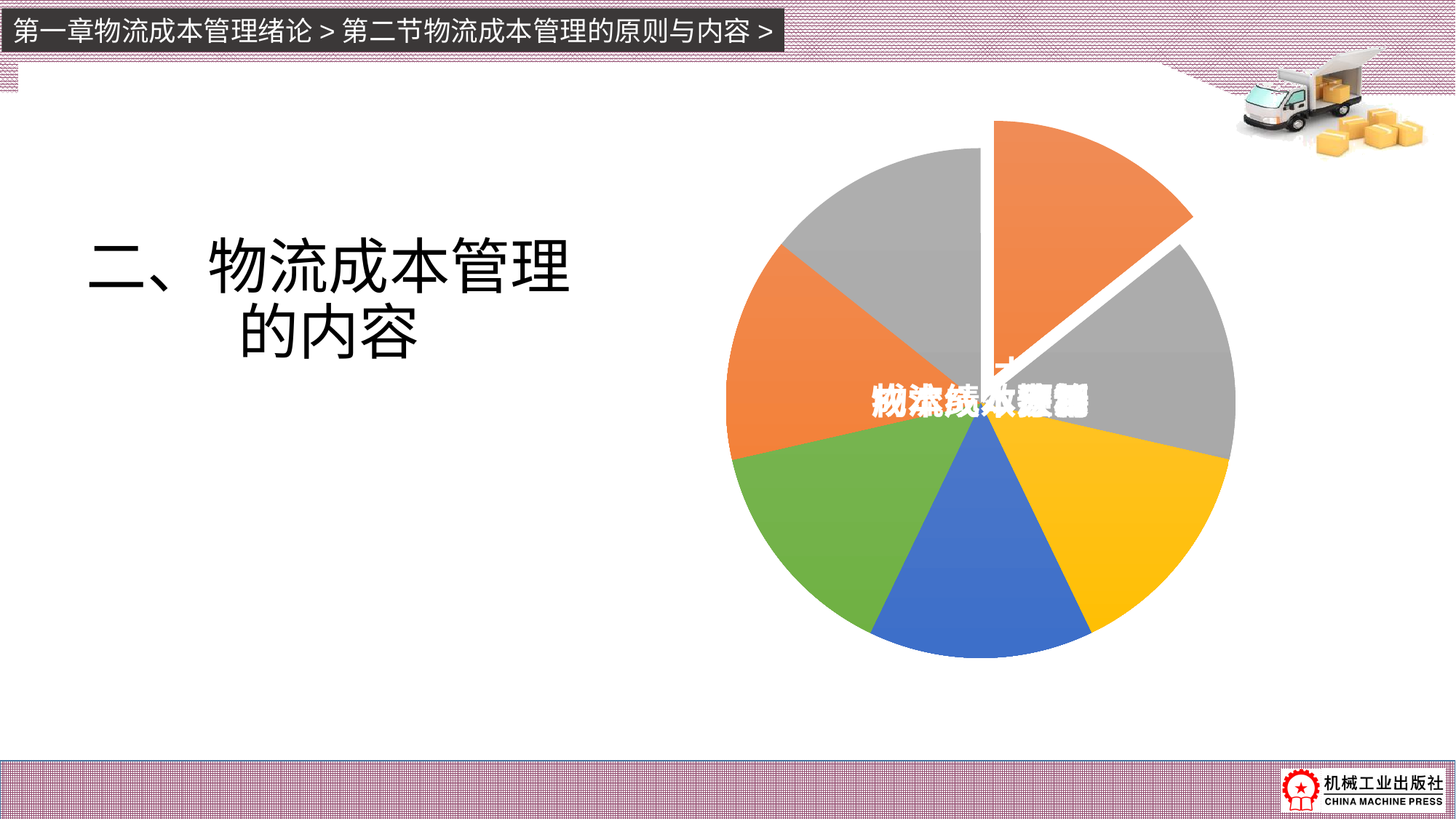

第一章物流成本管理绪论>第二节物流成本管理的原则与内容>
物流成本核算
物流成本分析
物流成本控制
物流成本预测
物流成本预算
物流成本决策
成本绩效考评
二、物流成本管理的内容